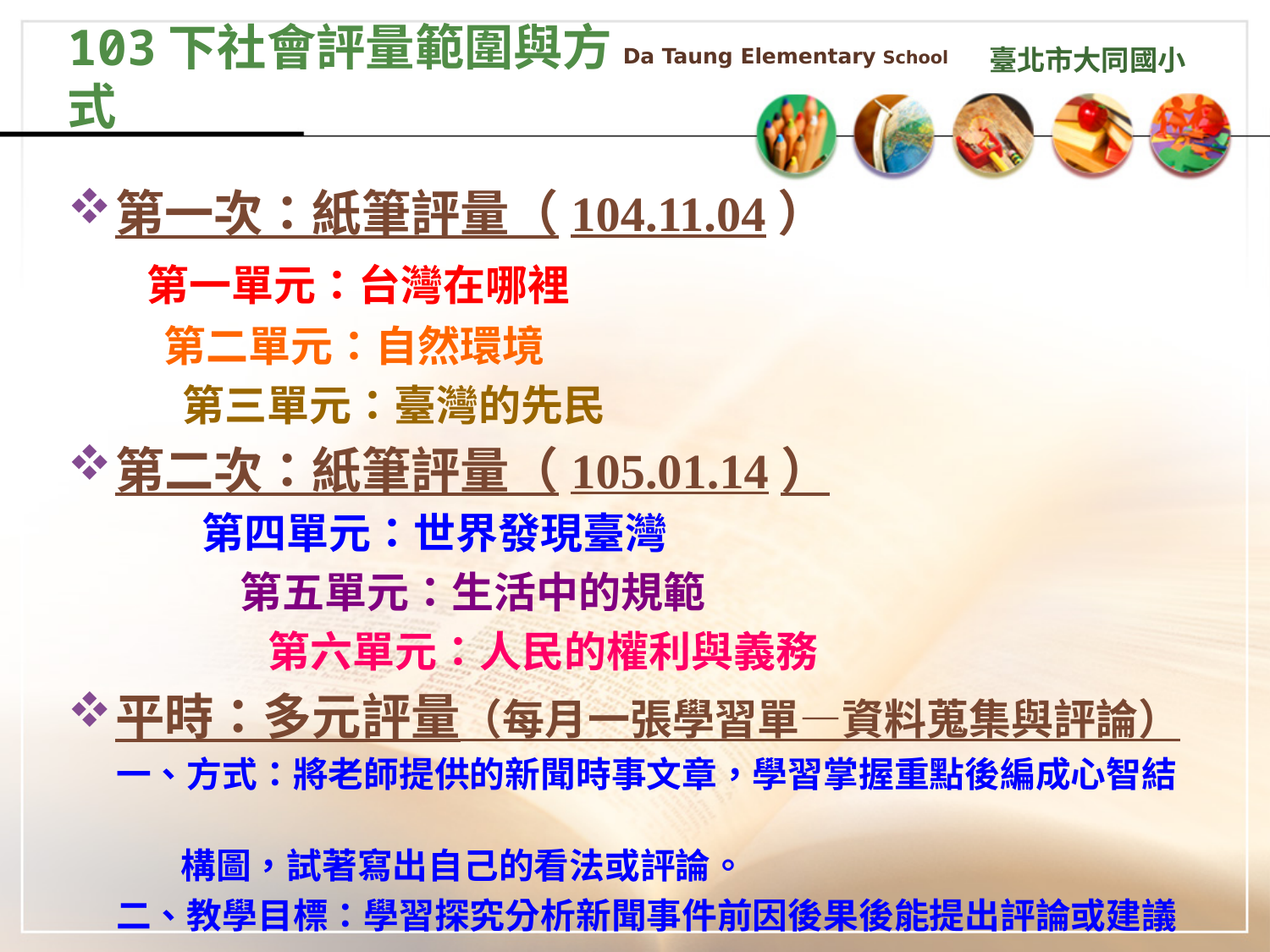

# 103下社會評量範圍與方式
Da Taung Elementary School
臺北市大同國小
第一次：紙筆評量（104.11.04）
      第一單元：台灣在哪裡
         第二單元：自然環境
           第三單元：臺灣的先民
第二次：紙筆評量（105.01.14）
             第四單元：世界發現臺灣
                 第五單元：生活中的規範
                    第六單元：人民的權利與義務
平時：多元評量（每月一張學習單—資料蒐集與評論）
     一、方式：將老師提供的新聞時事文章，學習掌握重點後編成心智結
             構圖，試著寫出自己的看法或評論。
     二、教學目標：學習探究分析新聞事件前因後果後能提出評論或建議